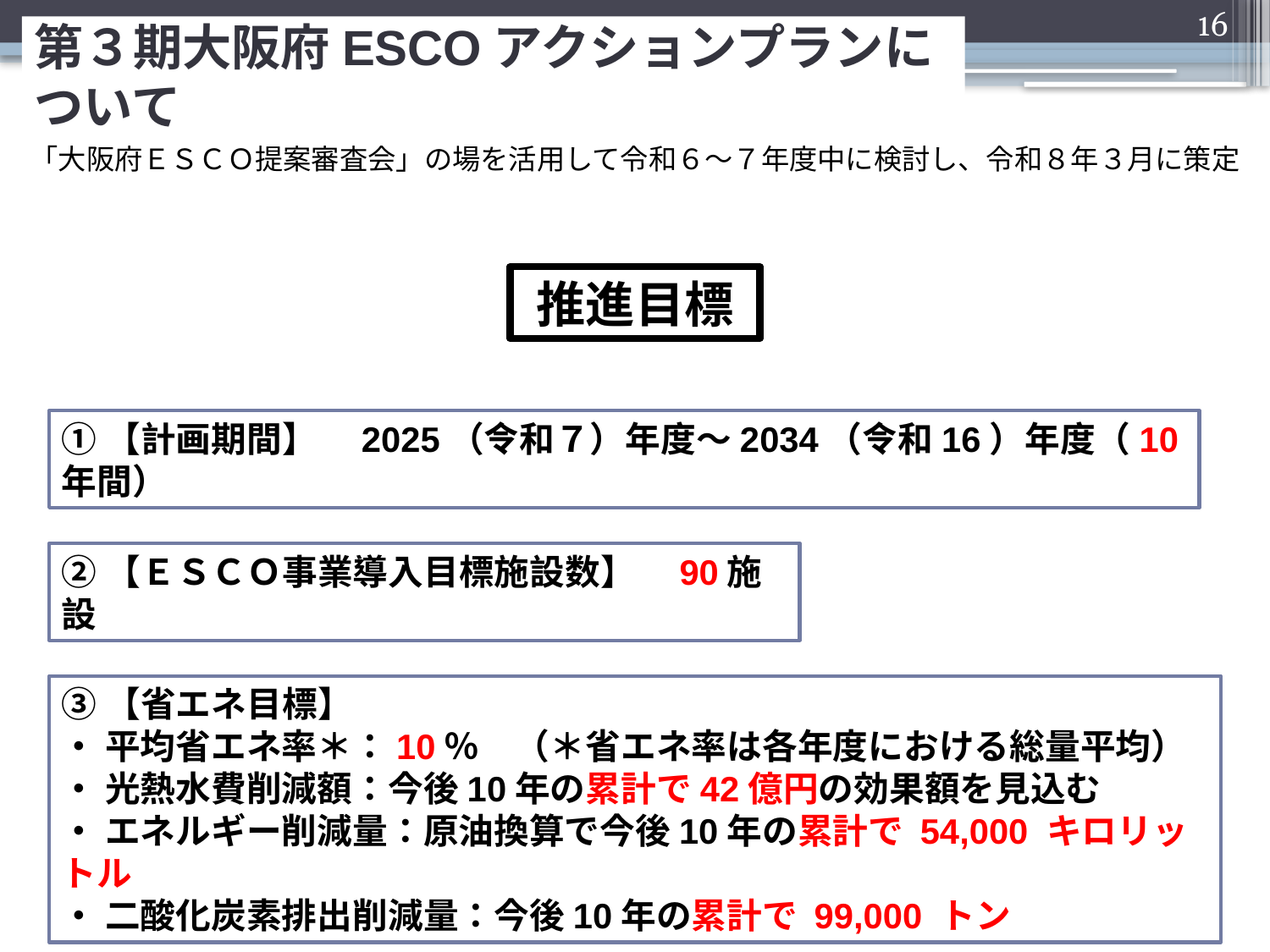

16
第３期大阪府ESCOアクションプランについて
「大阪府ＥＳＣＯ提案審査会」の場を活用して令和６～７年度中に検討し、令和８年３月に策定
推進目標
①【計画期間】　2025（令和７）年度～2034（令和16）年度（10年間）
②【ＥＳＣＯ事業導入目標施設数】　90施設
③【省エネ目標】
・ 平均省エネ率＊：10％　（＊省エネ率は各年度における総量平均）
・ 光熱水費削減額：今後10年の累計で42億円の効果額を見込む
・ エネルギー削減量：原油換算で今後10年の累計で 54,000 キロリットル
・ 二酸化炭素排出削減量：今後10年の累計で 99,000 トン